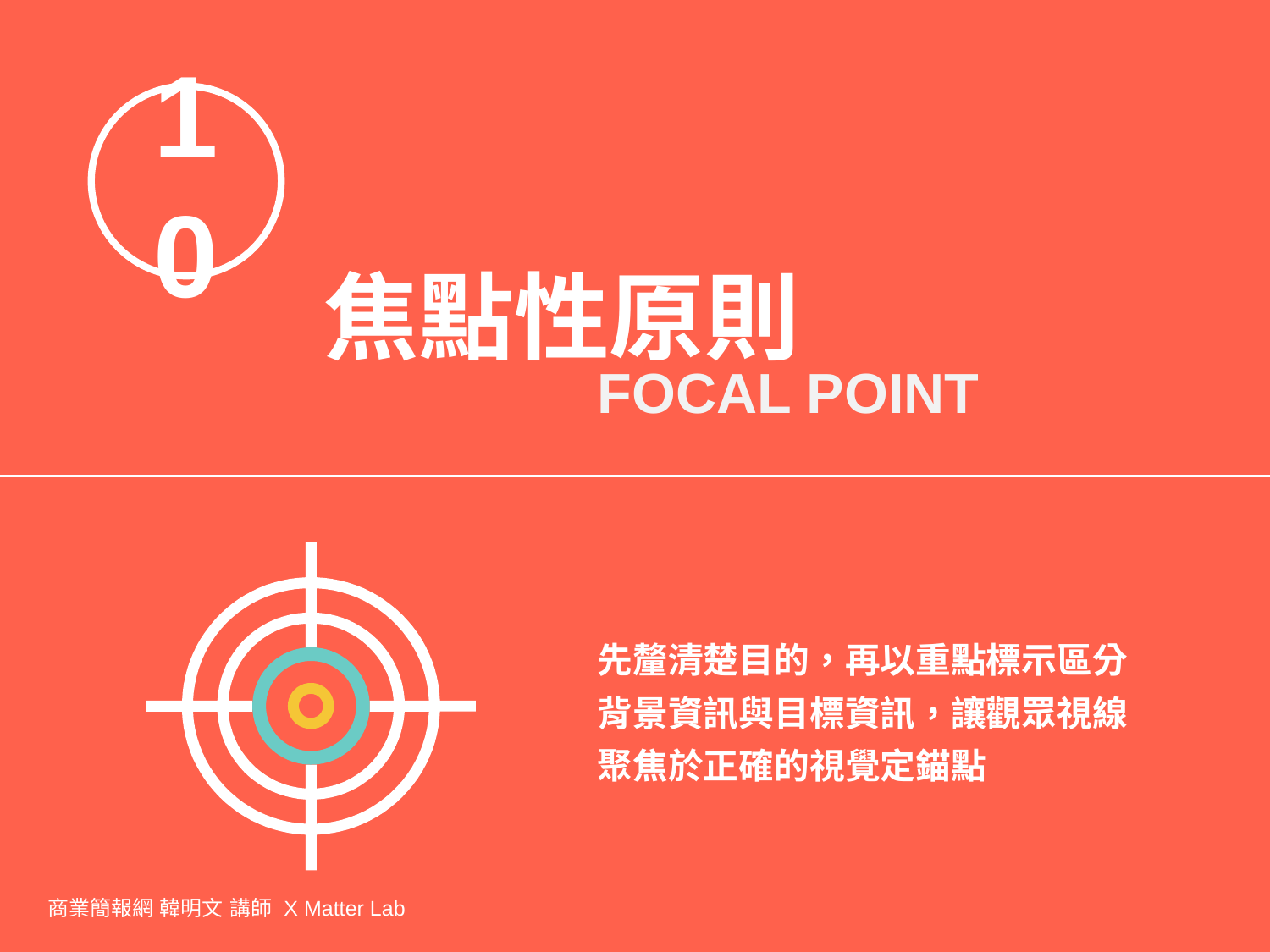

10
焦點性原則
FOCAL POINT

先釐清楚目的，再以重點標示區分背景資訊與目標資訊，讓觀眾視線聚焦於正確的視覺定錨點

商業簡報網 韓明文 講師 X Matter Lab